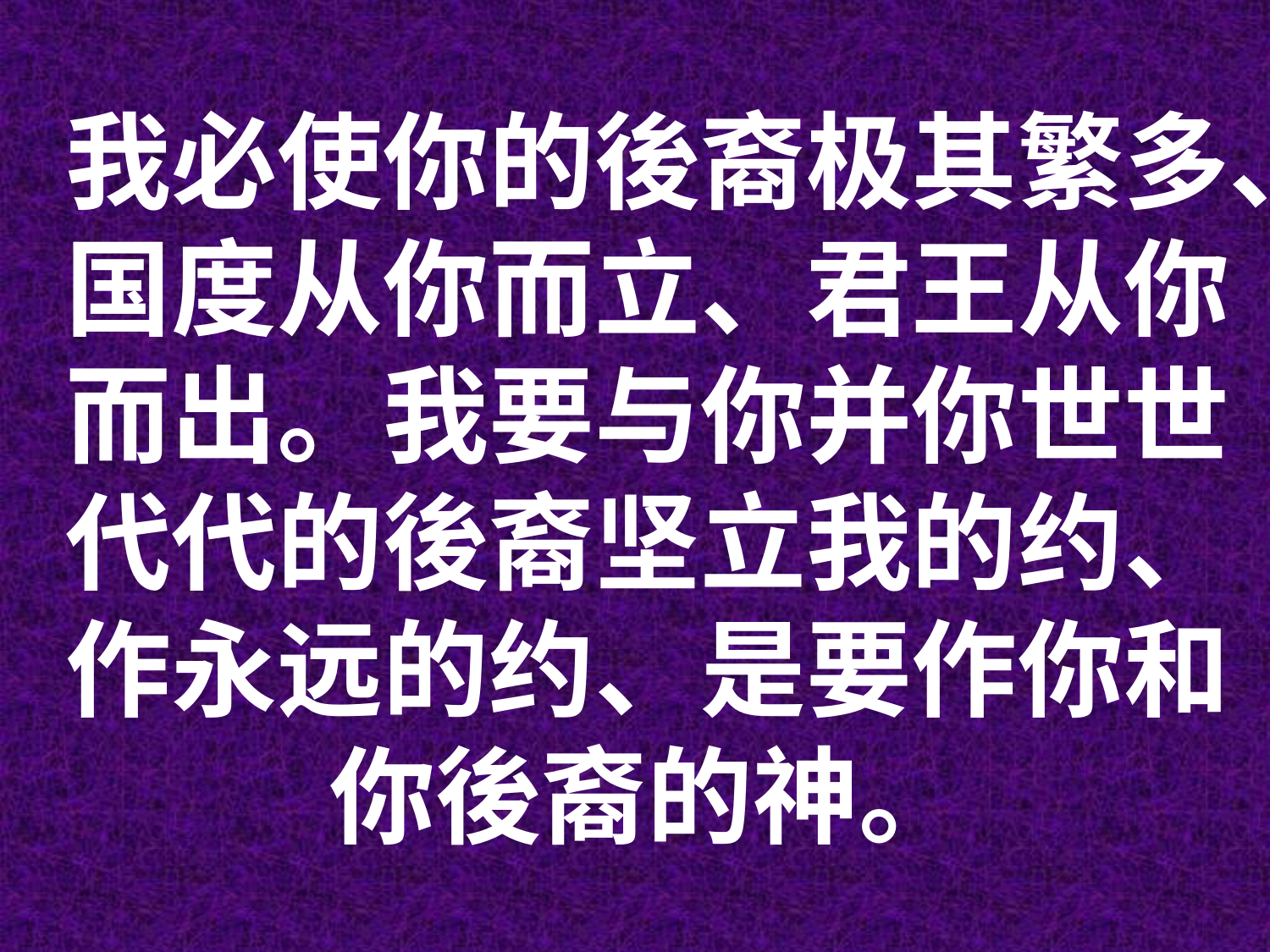

我必使你的後裔极其繁多、国度从你而立、君王从你而出。我要与你并你世世代代的後裔坚立我的约、作永远的约、是要作你和你後裔的神。